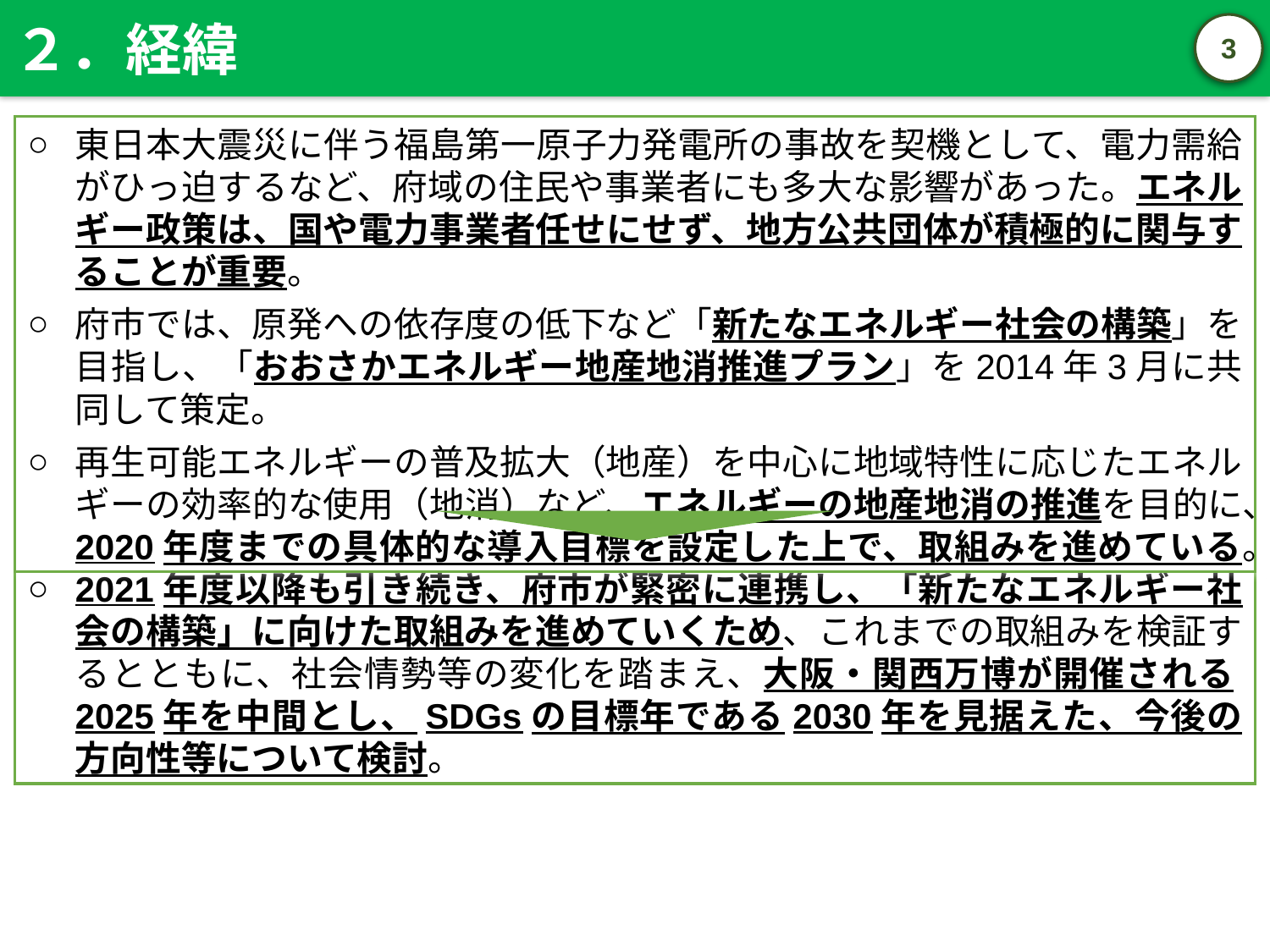

２．経緯
3
東日本大震災に伴う福島第一原子力発電所の事故を契機として、電力需給がひっ迫するなど、府域の住民や事業者にも多大な影響があった。エネルギー政策は、国や電力事業者任せにせず、地方公共団体が積極的に関与することが重要。
府市では、原発への依存度の低下など「新たなエネルギー社会の構築」を目指し、「おおさかエネルギー地産地消推進プラン」を2014年3月に共同して策定。
再生可能エネルギーの普及拡大（地産）を中心に地域特性に応じたエネルギーの効率的な使用（地消）など、エネルギーの地産地消の推進を目的に、2020年度までの具体的な導入目標を設定した上で、取組みを進めている。

2021年度以降も引き続き、府市が緊密に連携し、「新たなエネルギー社会の構築」に向けた取組みを進めていくため、これまでの取組みを検証するとともに、社会情勢等の変化を踏まえ、大阪・関西万博が開催される2025年を中間とし、SDGsの目標年である2030年を見据えた、今後の方向性等について検討。